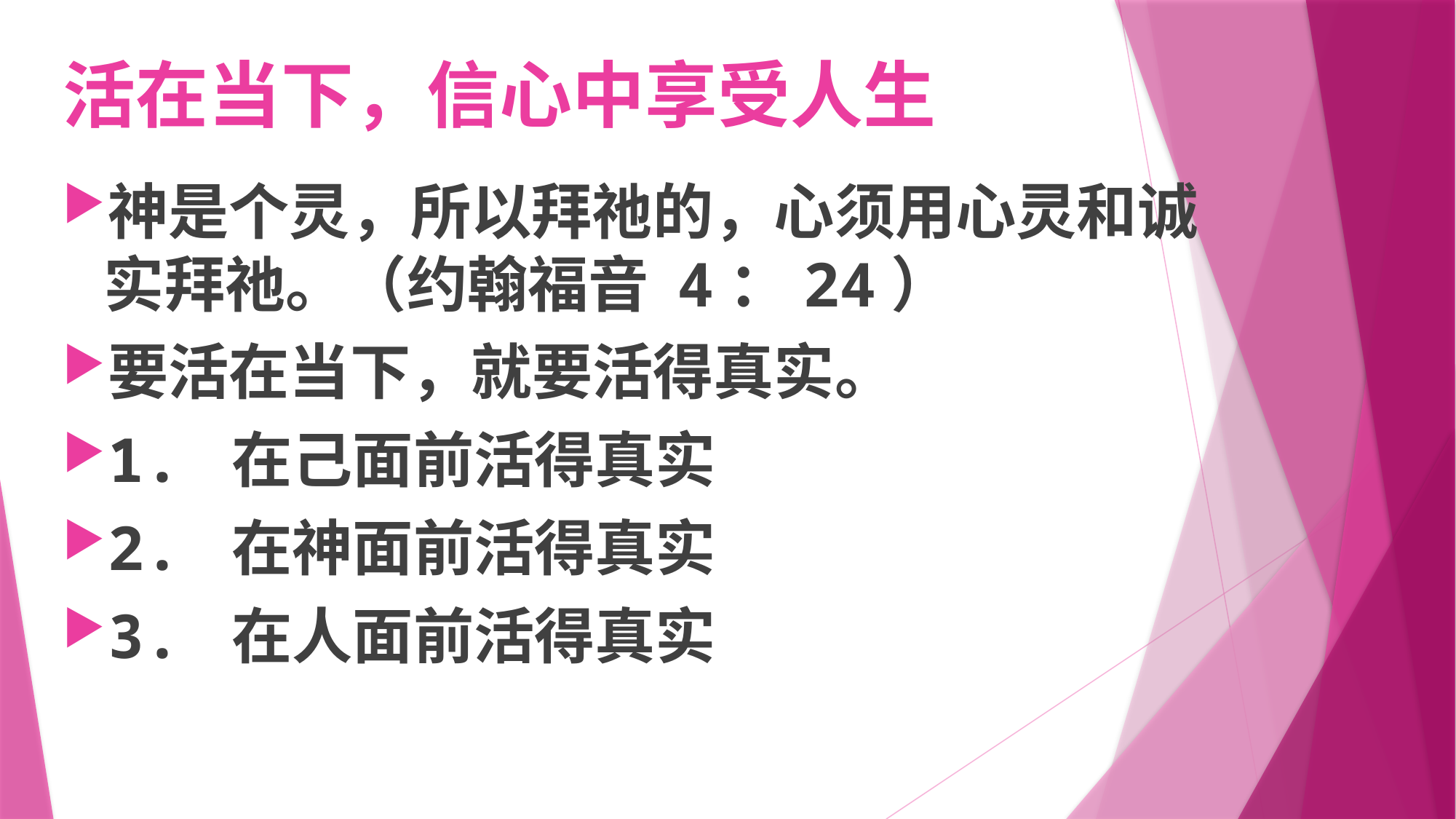

# 活在当下，信心中享受人生
神是个灵，所以拜祂的，心须用心灵和诚实拜祂。（约翰福音 4：24）
要活在当下，就要活得真实。
1. 在己面前活得真实
2. 在神面前活得真实
3. 在人面前活得真实